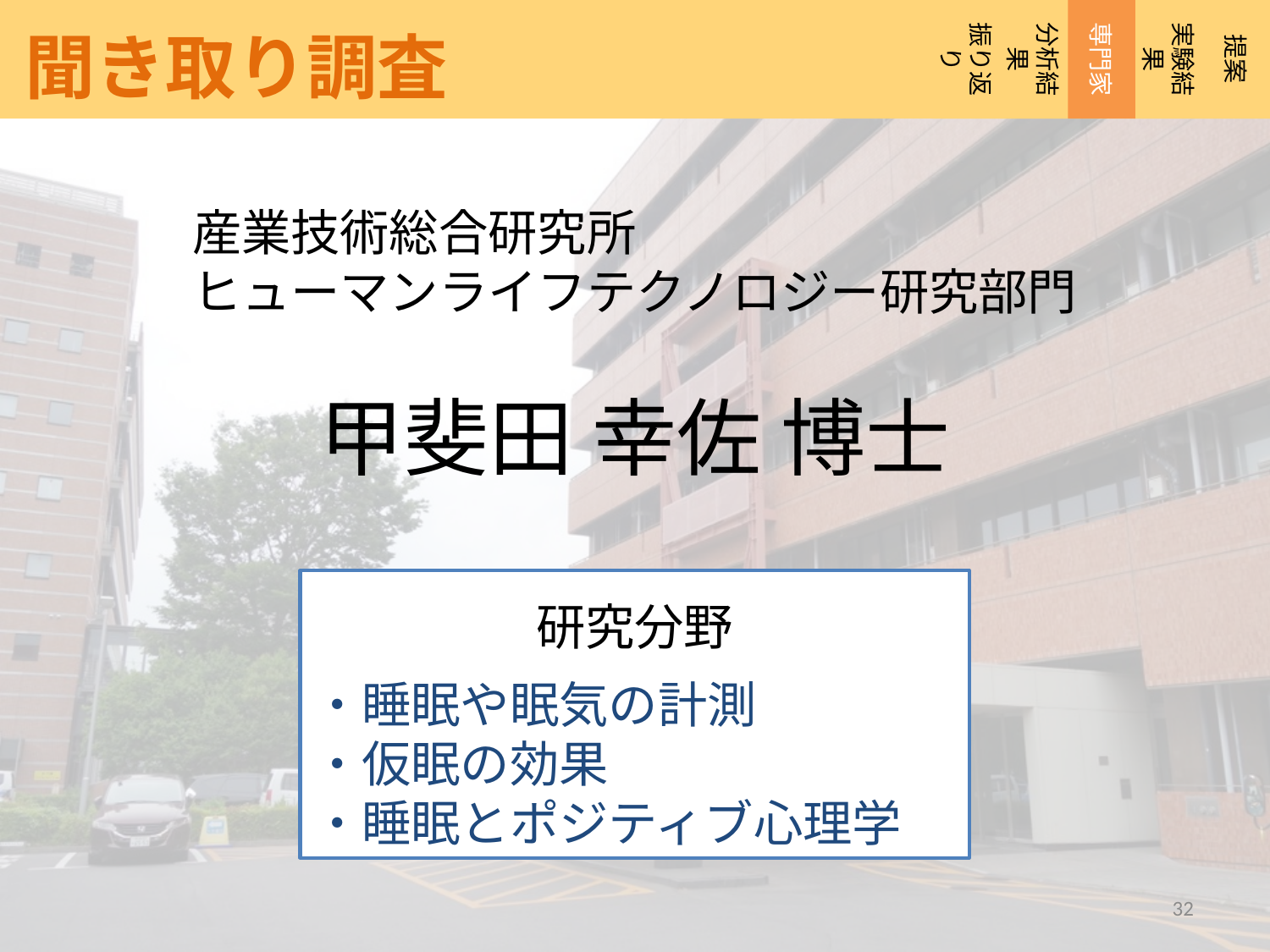

専門家
提案

振り返り
実験結果
分析結果
聞き取り調査
産業技術総合研究所
ヒューマンライフテクノロジー研究部門
甲斐田 幸佐 博士

研究分野

・睡眠や眠気の計測
・仮眠の効果
・睡眠とポジティブ心理学
32